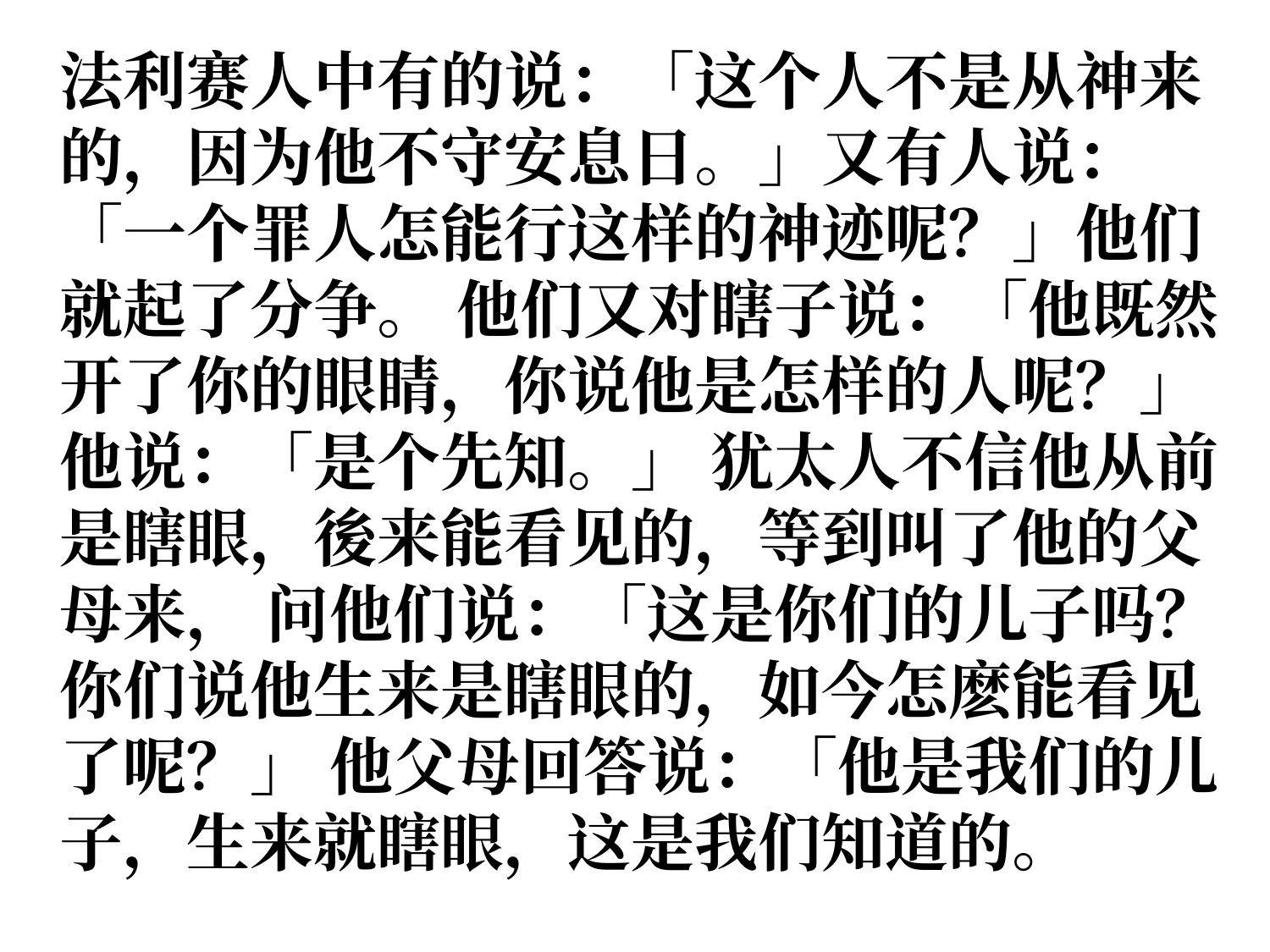

法利赛人中有的说：「这个人不是从神来的，因为他不守安息日。」又有人说：「一个罪人怎能行这样的神迹呢？」他们就起了分争。 他们又对瞎子说：「他既然开了你的眼睛，你说他是怎样的人呢？」他说：「是个先知。」 犹太人不信他从前是瞎眼，後来能看见的，等到叫了他的父母来， 问他们说：「这是你们的儿子吗？你们说他生来是瞎眼的，如今怎麽能看见了呢？」 他父母回答说：「他是我们的儿子，生来就瞎眼，这是我们知道的。